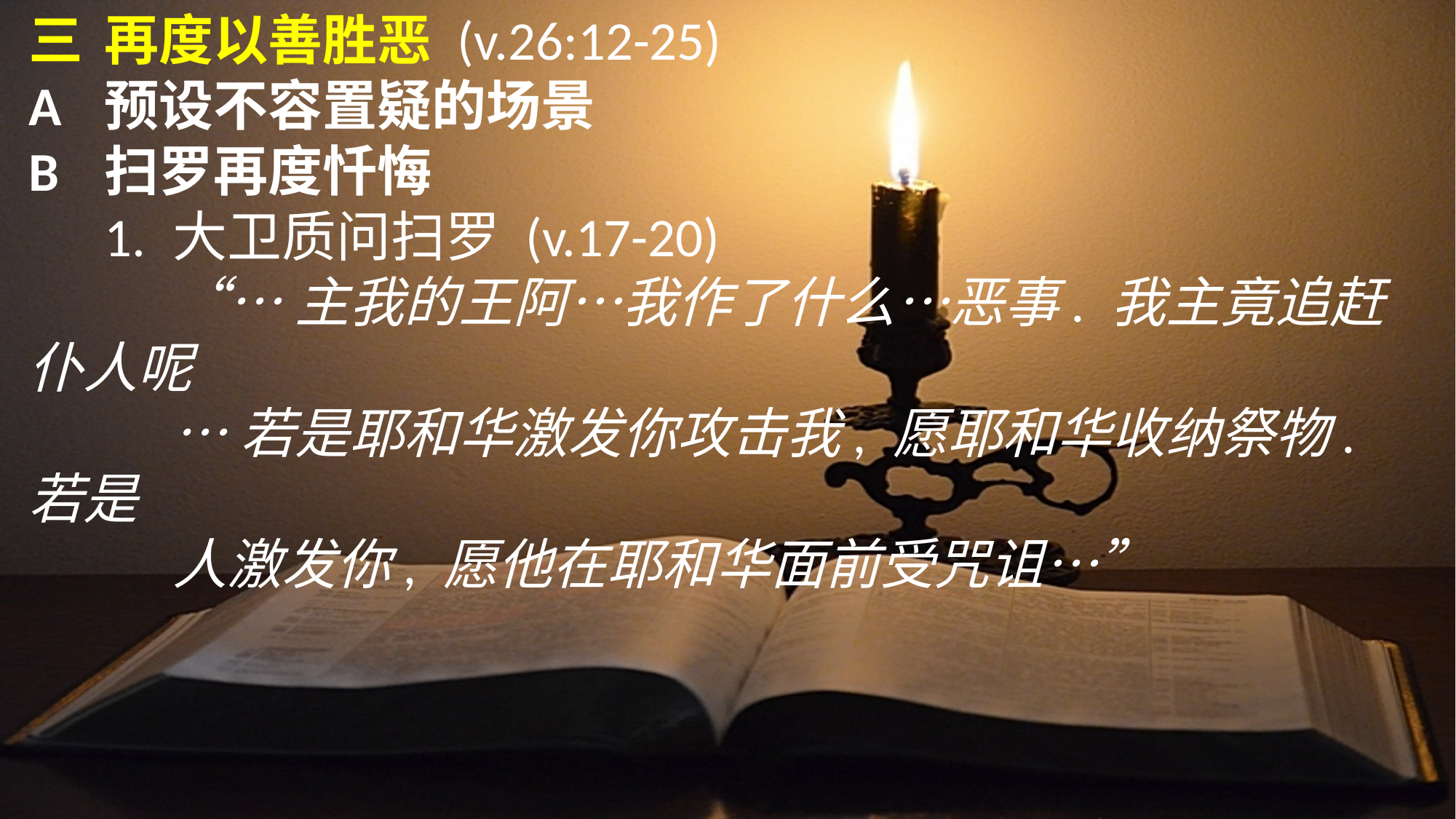

三	再度以善胜恶 (v.26:12-25)
A	预设不容置疑的场景
B	扫罗再度忏悔
	1.	大卫质问扫罗 (v.17-20)
		“…主我的王阿…我作了什么…恶事. 我主竟追赶仆人呢
		…若是耶和华激发你攻击我, 愿耶和华收纳祭物. 若是
		人激发你, 愿他在耶和华面前受咒诅…”